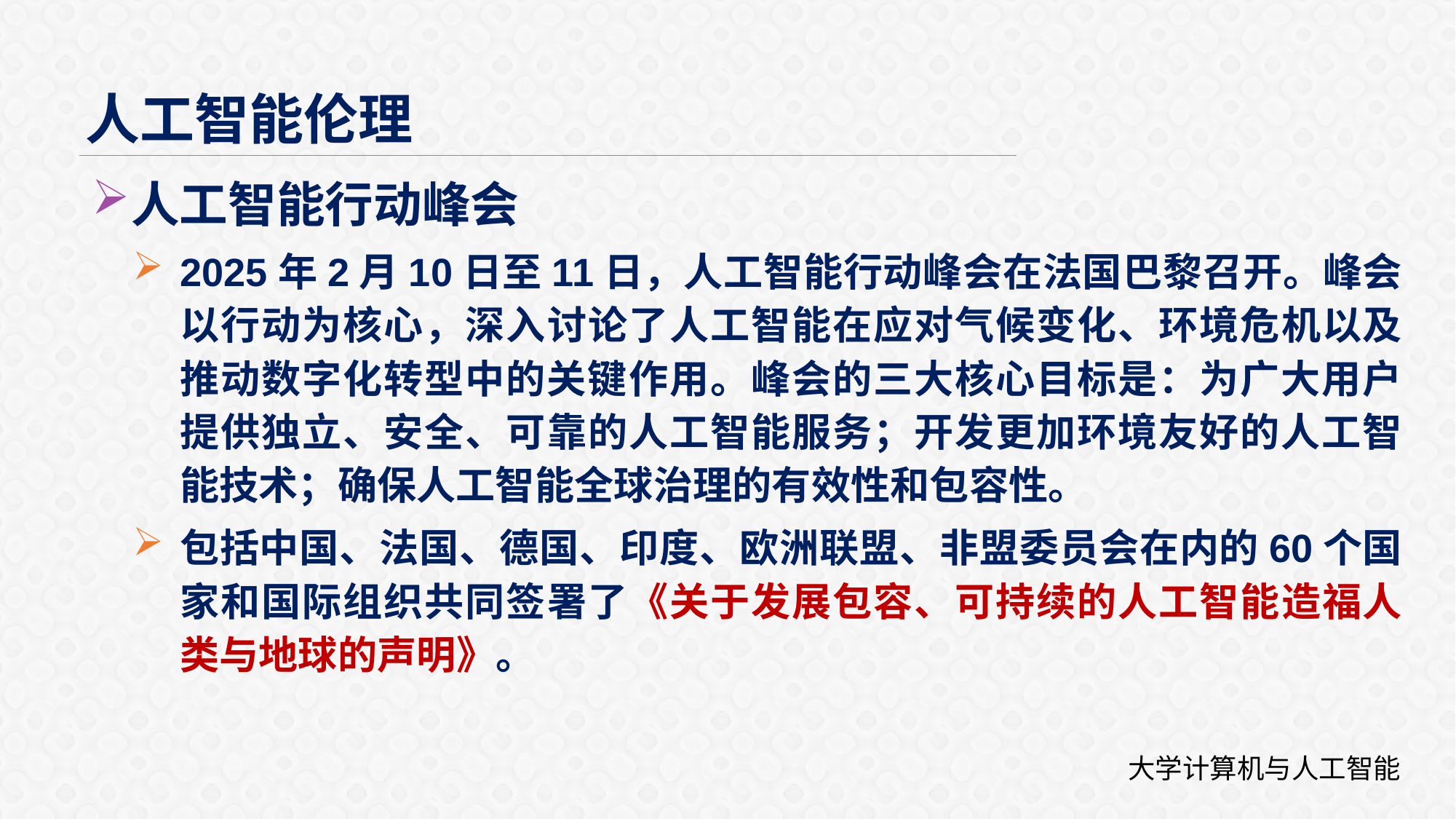

人工智能伦理
人工智能行动峰会
2025年2月10日至11日，人工智能行动峰会在法国巴黎召开。峰会以行动为核心，深入讨论了人工智能在应对气候变化、环境危机以及推动数字化转型中的关键作用。峰会的三大核心目标是：为广大用户提供独立、安全、可靠的人工智能服务；开发更加环境友好的人工智能技术；确保人工智能全球治理的有效性和包容性。
包括中国、法国、德国、印度、欧洲联盟、非盟委员会在内的60个国家和国际组织共同签署了《关于发展包容、可持续的人工智能造福人类与地球的声明》。